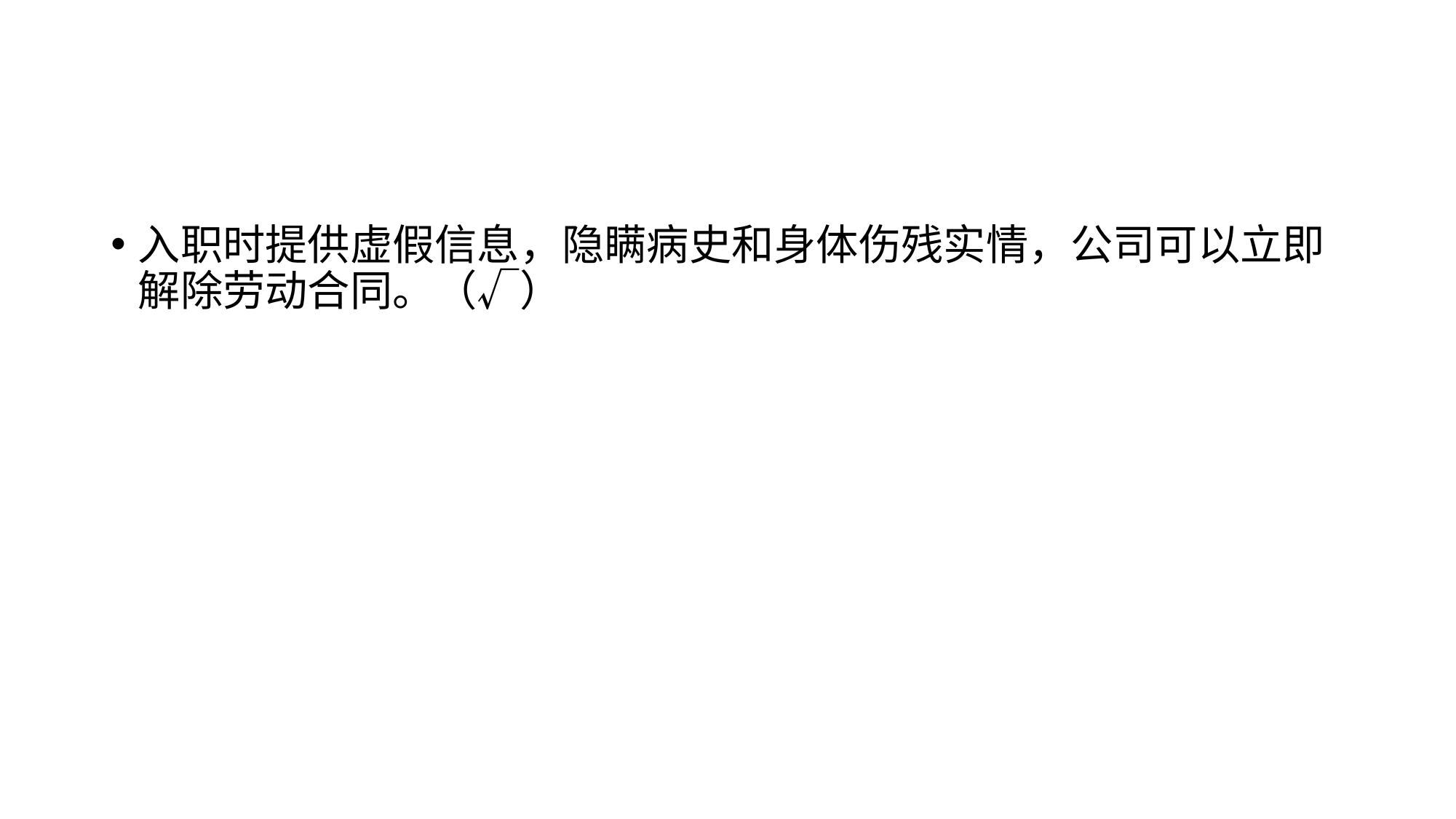

#
入职时提供虚假信息，隐瞒病史和身体伤残实情，公司可以立即解除劳动合同。（√）